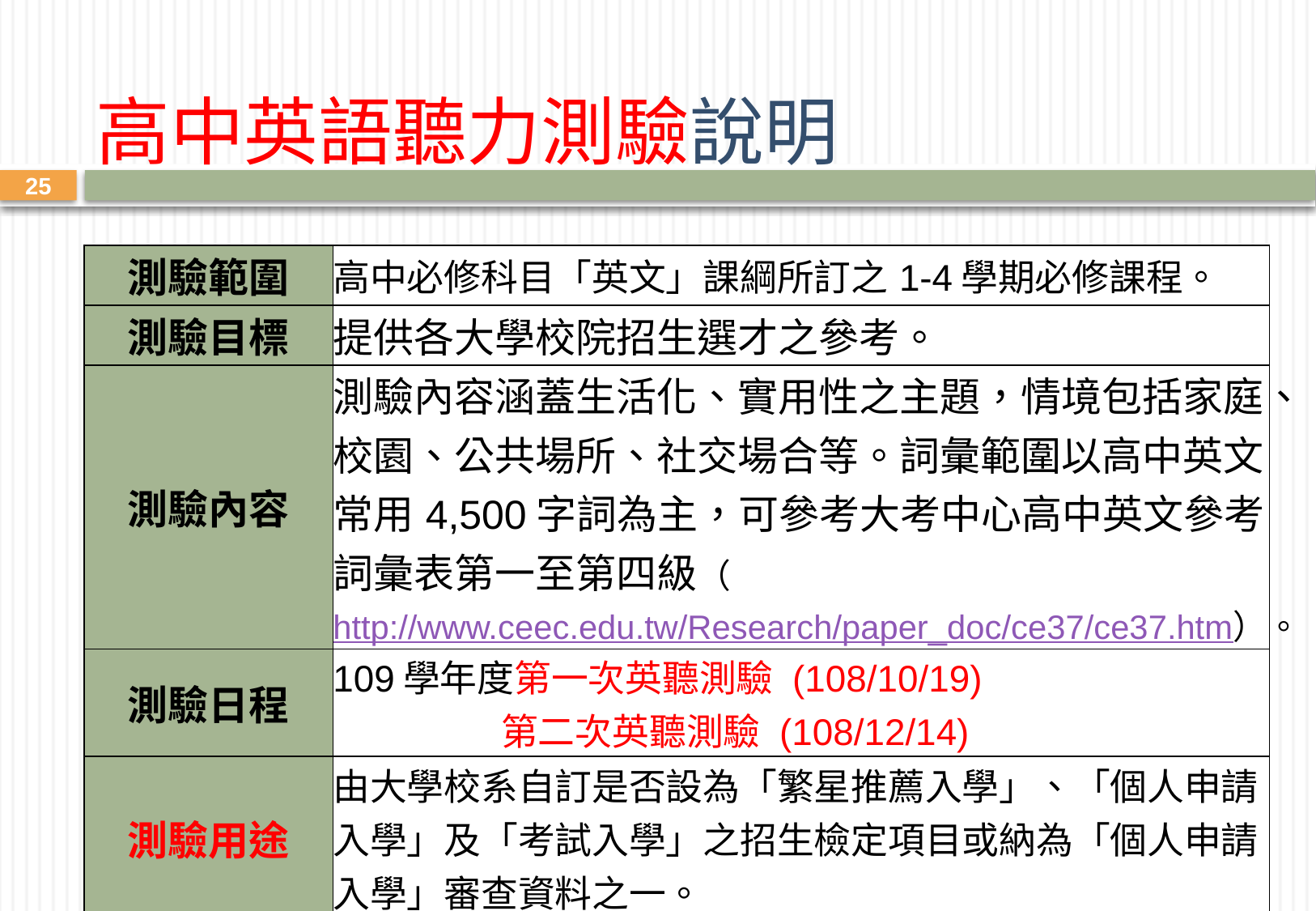

# 高中英語聽力測驗說明
25
| 測驗範圍 | 高中必修科目「英文」課綱所訂之1-4學期必修課程。 |
| --- | --- |
| 測驗目標 | 提供各大學校院招生選才之參考。 |
| 測驗內容 | 測驗內容涵蓋生活化、實用性之主題，情境包括家庭、校園、公共場所、社交場合等。詞彙範圍以高中英文常用4,500字詞為主，可參考大考中心高中英文參考詞彙表第一至第四級（http://www.ceec.edu.tw/Research/paper\_doc/ce37/ce37.htm）。 |
| 測驗日程 | 109學年度第一次英聽測驗 (108/10/19) 第二次英聽測驗 (108/12/14) |
| 測驗用途 | 由大學校系自訂是否設為「繁星推薦入學」、「個人申請入學」及「考試入學」之招生檢定項目或納為「個人申請入學」審查資料之一。 |